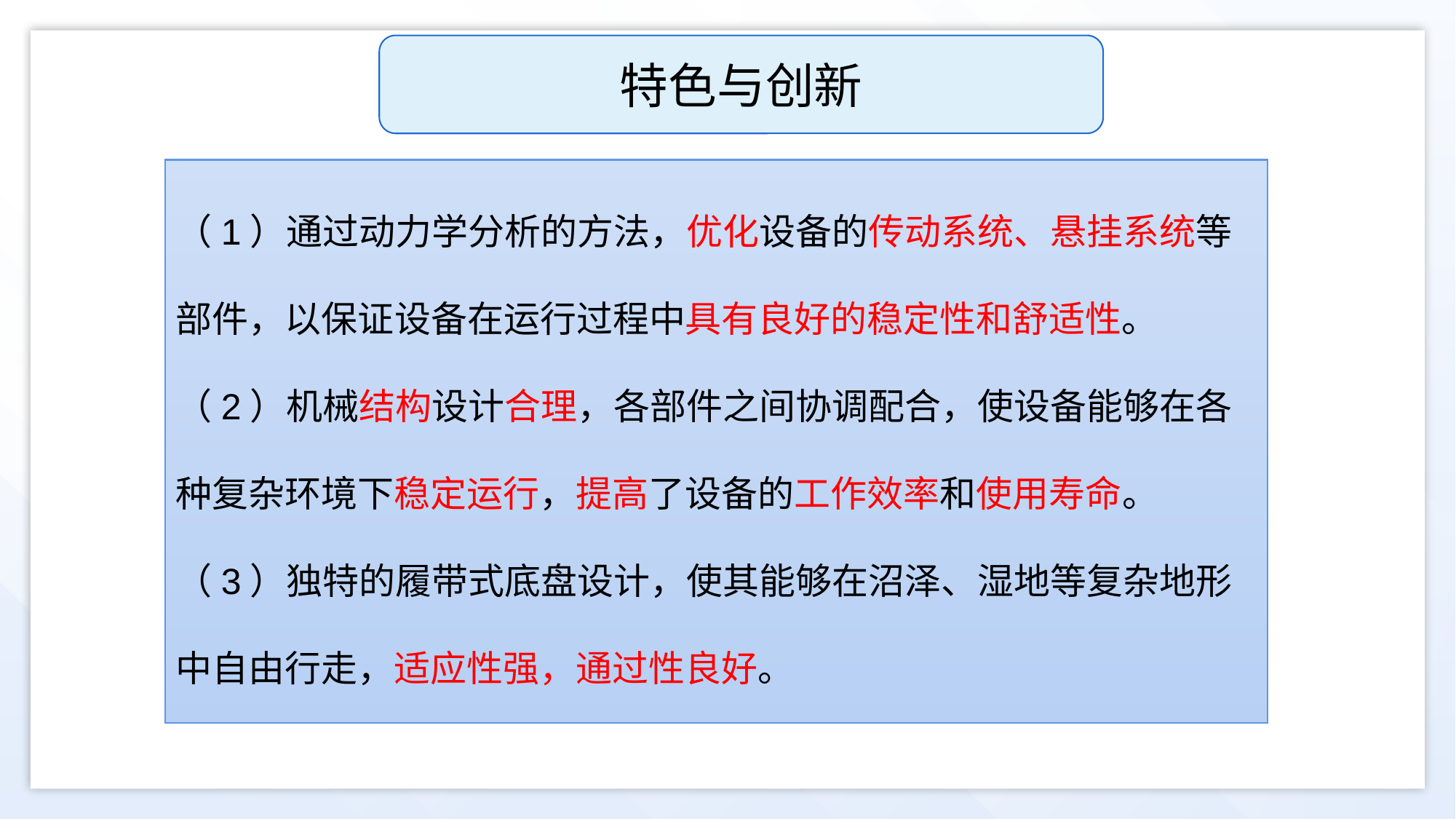

特色与创新

（1）通过动力学分析的方法，优化设备的传动系统、悬挂系统等部件，以保证设备在运行过程中具有良好的稳定性和舒适性。
（2）机械结构设计合理，各部件之间协调配合，使设备能够在各种复杂环境下稳定运行，提高了设备的工作效率和使用寿命。
（3）独特的履带式底盘设计，使其能够在沼泽、湿地等复杂地形中自由行走，适应性强，通过性良好。